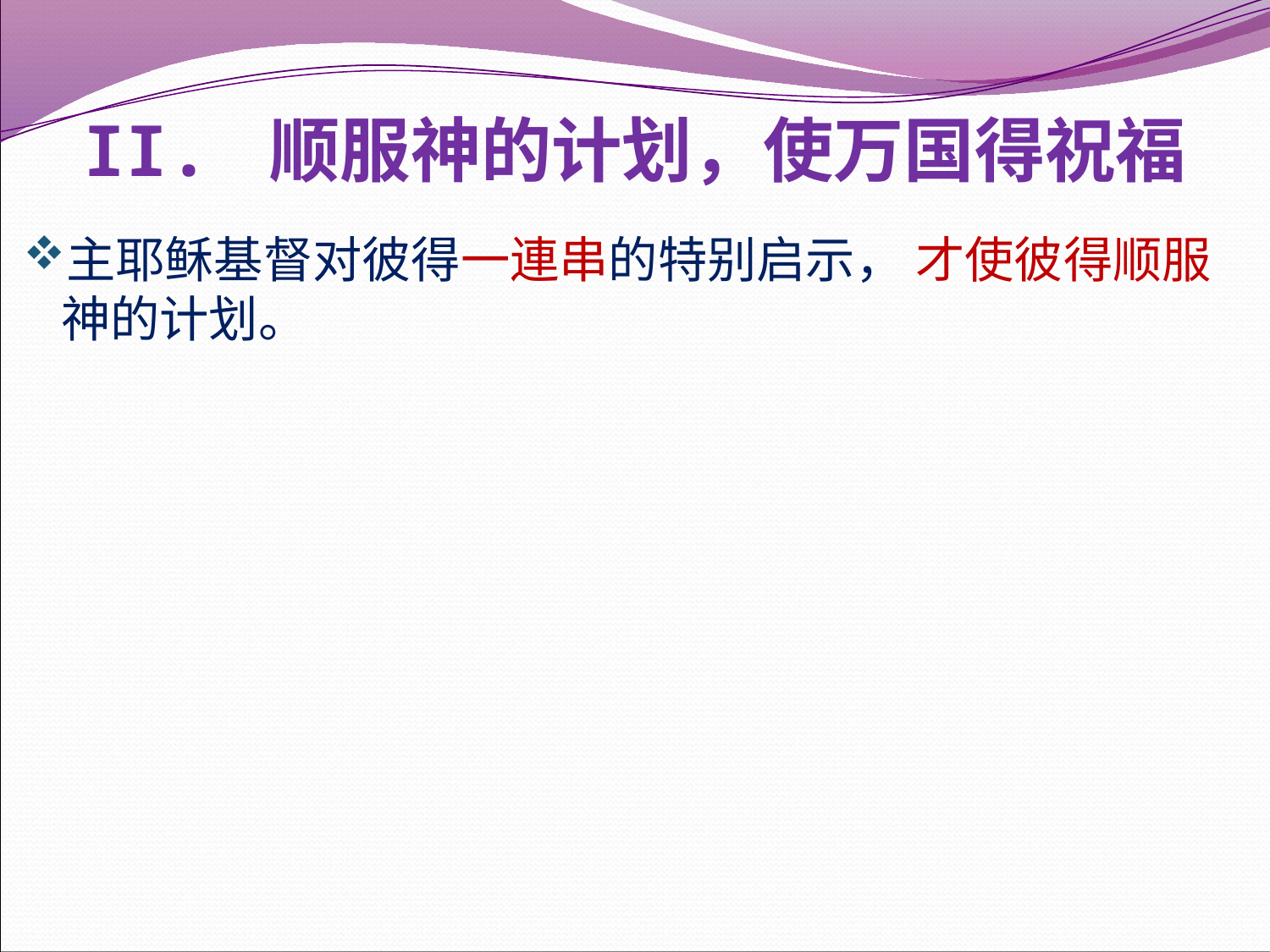

# II. 顺服神的计划，使万国得祝福
主耶稣基督对彼得一連串的特别启示， 才使彼得顺服神的计划。